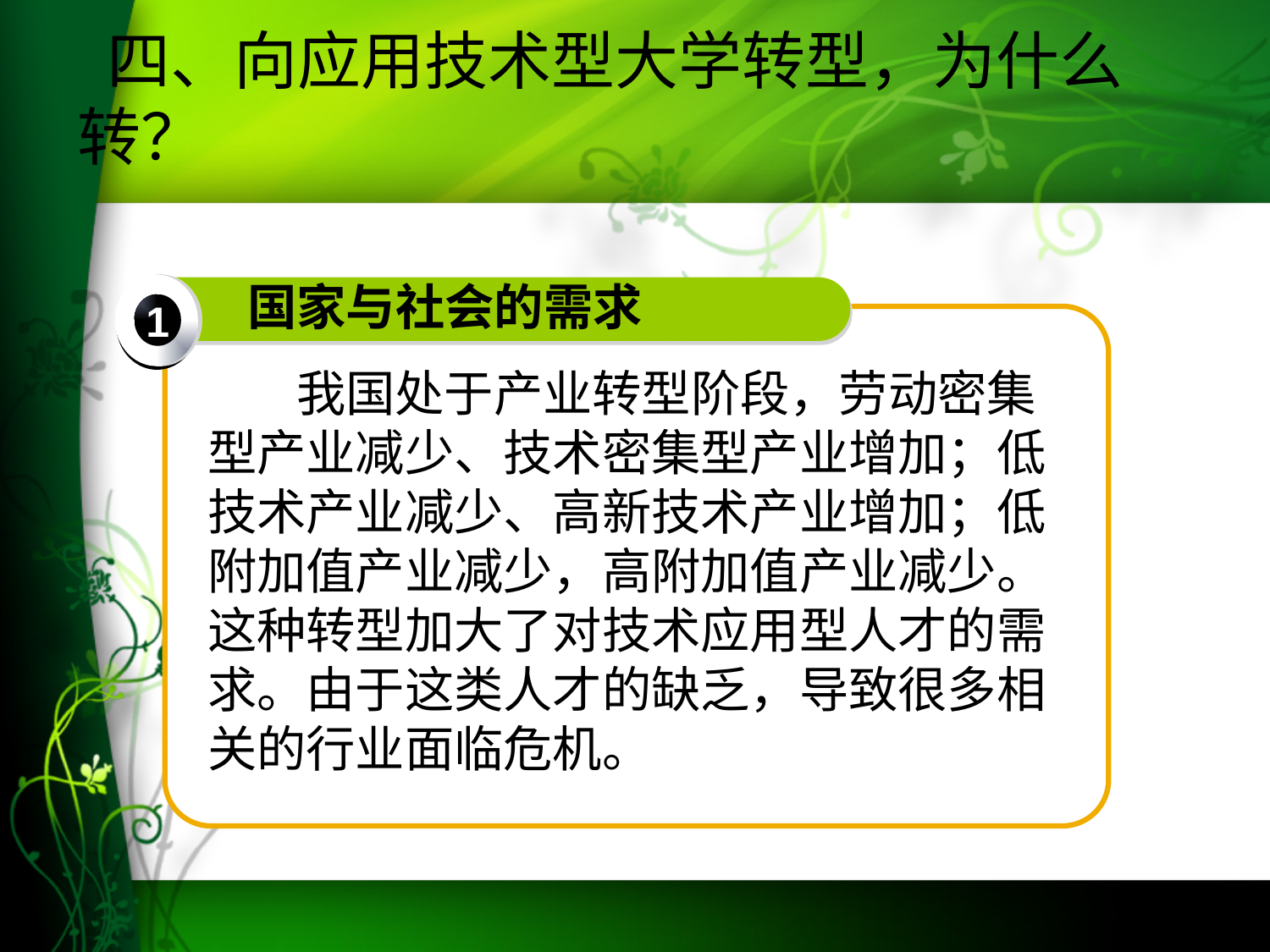

四、向应用技术型大学转型，为什么转？

1

国家与社会的需求
1.国家与社会的需求

       我国处于产业转型阶段，劳动密集型产业减少、技术密集型产业增加；低技术产业减少、高新技术产业增加；低附加值产业减少，高附加值产业减少。这种转型加大了对技术应用型人才的需求。由于这类人才的缺乏，导致很多相关的行业面临危机。